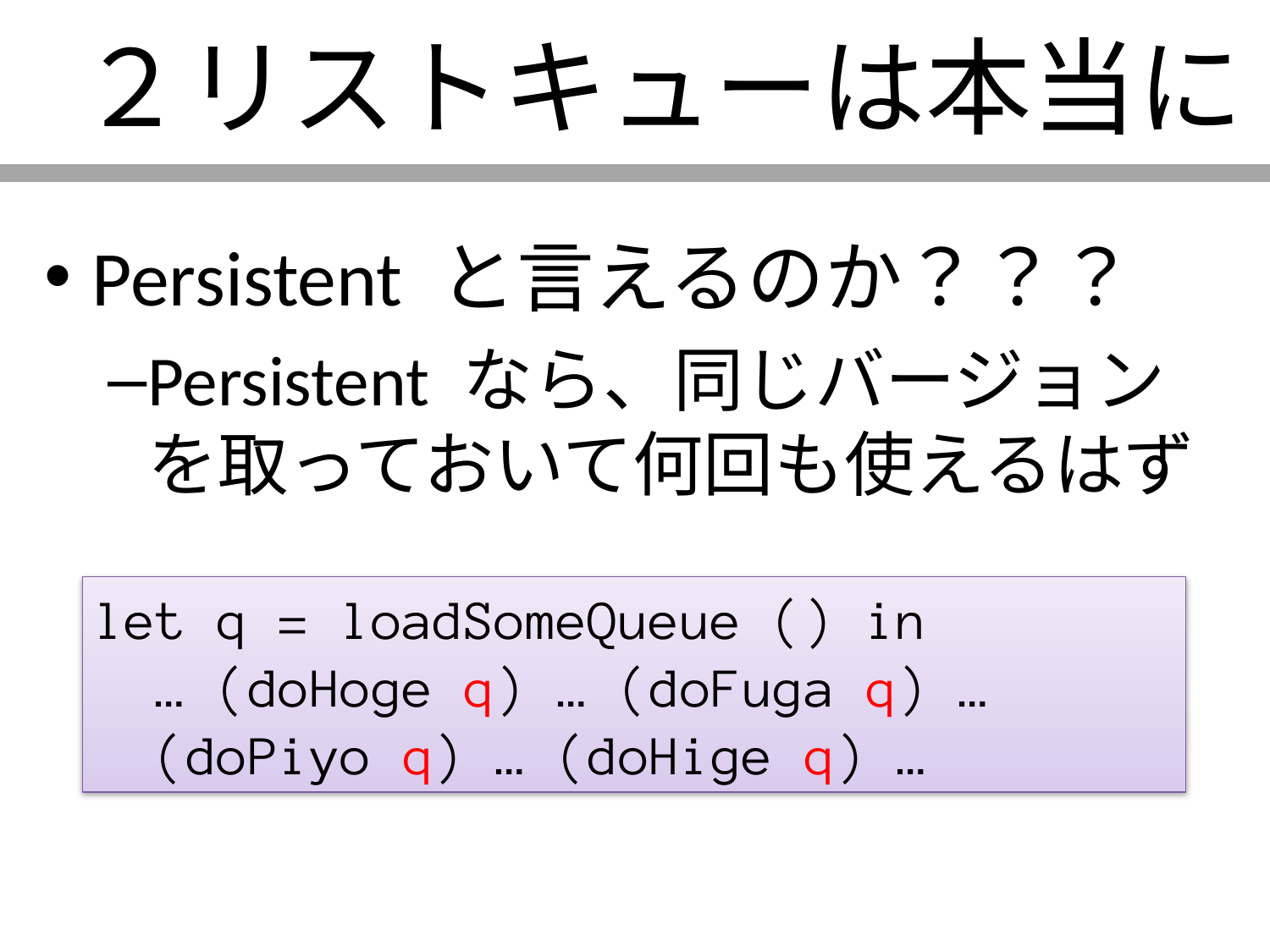

# ２リストキューは本当に
Persistent と言えるのか？？？
Persistent なら、同じバージョンを取っておいて何回も使えるはず
let q = loadSomeQueue () in
  … (doHoge q) … (doFuga q) …
  (doPiyo q) … (doHige q) …